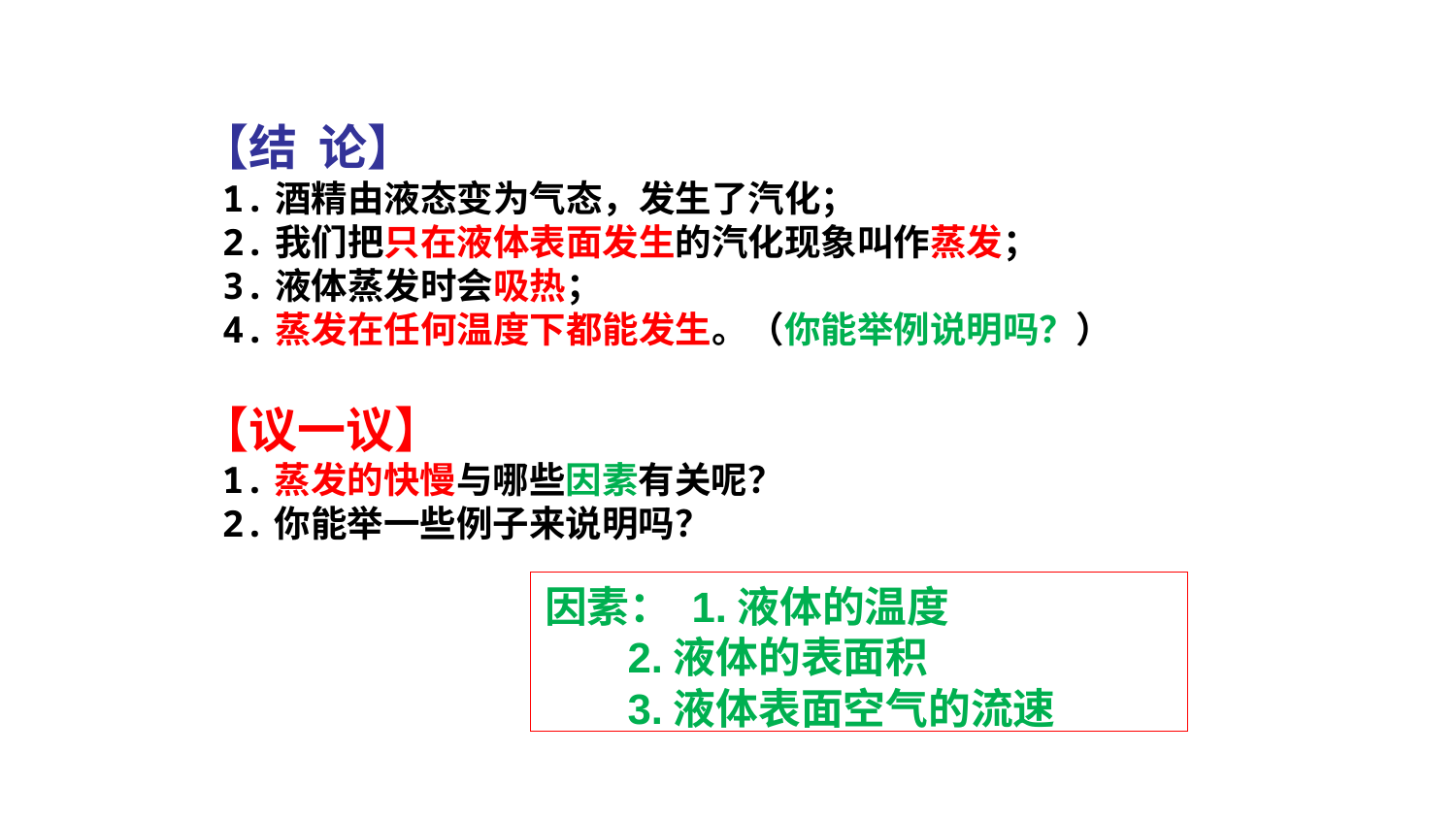

【结  论】
 1.酒精由液态变为气态，发生了汽化；
 2.我们把只在液体表面发生的汽化现象叫作蒸发；
 3.液体蒸发时会吸热；
 4.蒸发在任何温度下都能发生。（你能举例说明吗？）
【议一议】
 1.蒸发的快慢与哪些因素有关呢？
 2.你能举一些例子来说明吗？
因素： 1.液体的温度
       2.液体的表面积
       3.液体表面空气的流速